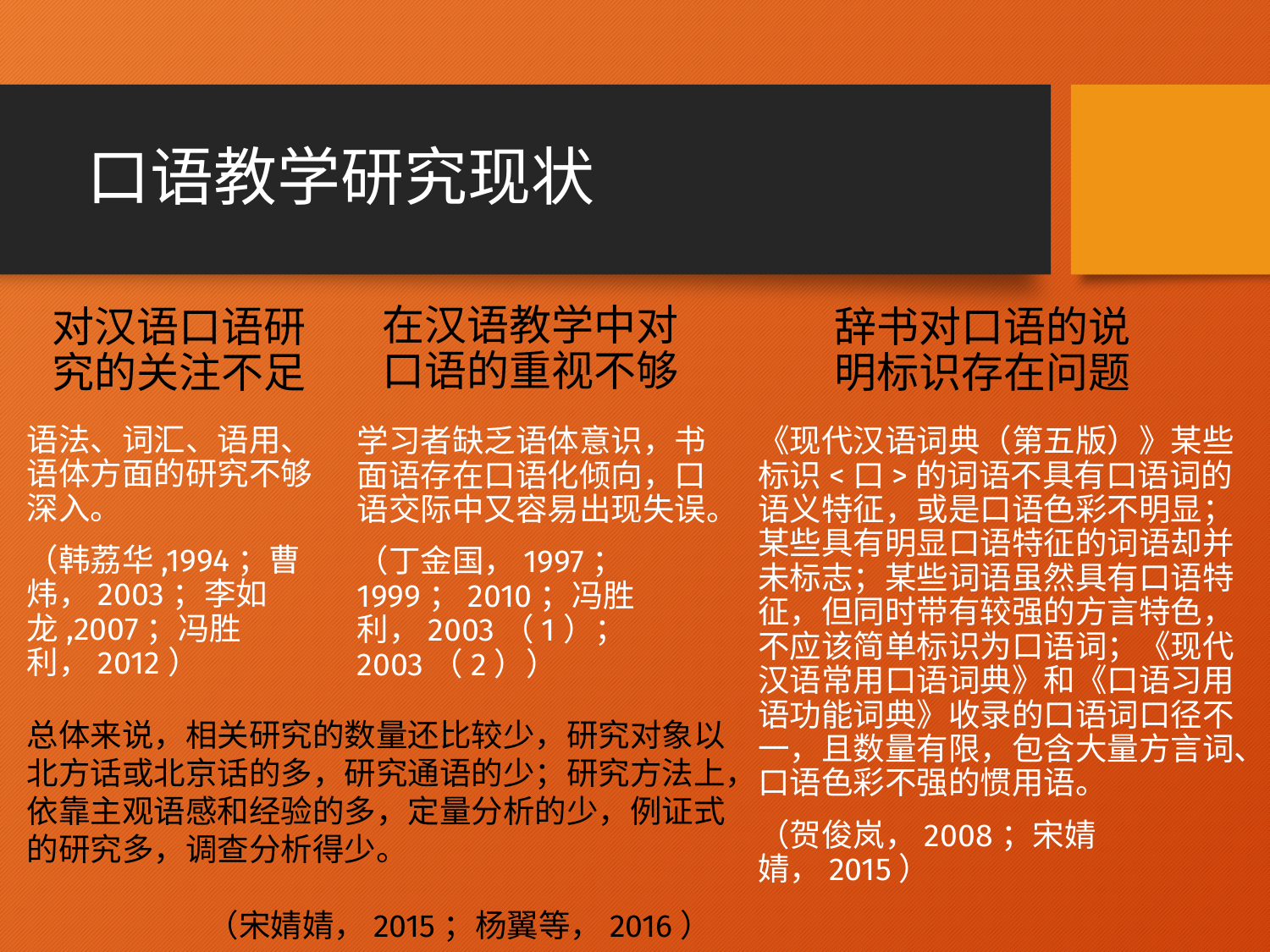

# 口语教学研究现状
在汉语教学中对口语的重视不够
对汉语口语研究的关注不足
辞书对口语的说明标识存在问题
语法、词汇、语用、语体方面的研究不够深入。
（韩荔华,1994；曹炜，2003；李如龙,2007；冯胜利，2012）
《现代汉语词典（第五版）》某些标识<口>的词语不具有口语词的语义特征，或是口语色彩不明显；某些具有明显口语特征的词语却并未标志；某些词语虽然具有口语特征，但同时带有较强的方言特色，不应该简单标识为口语词；《现代汉语常用口语词典》和《口语习用语功能词典》收录的口语词口径不一，且数量有限，包含大量方言词、口语色彩不强的惯用语。
（贺俊岚，2008；宋婧婧，2015）
学习者缺乏语体意识，书面语存在口语化倾向，口语交际中又容易出现失误。
（丁金国，1997；1999；2010；冯胜利，2003（1）；2003（2））
总体来说，相关研究的数量还比较少，研究对象以北方话或北京话的多，研究通语的少；研究方法上，依靠主观语感和经验的多，定量分析的少，例证式的研究多，调查分析得少。

                        （宋婧婧，2015；杨翼等，2016）